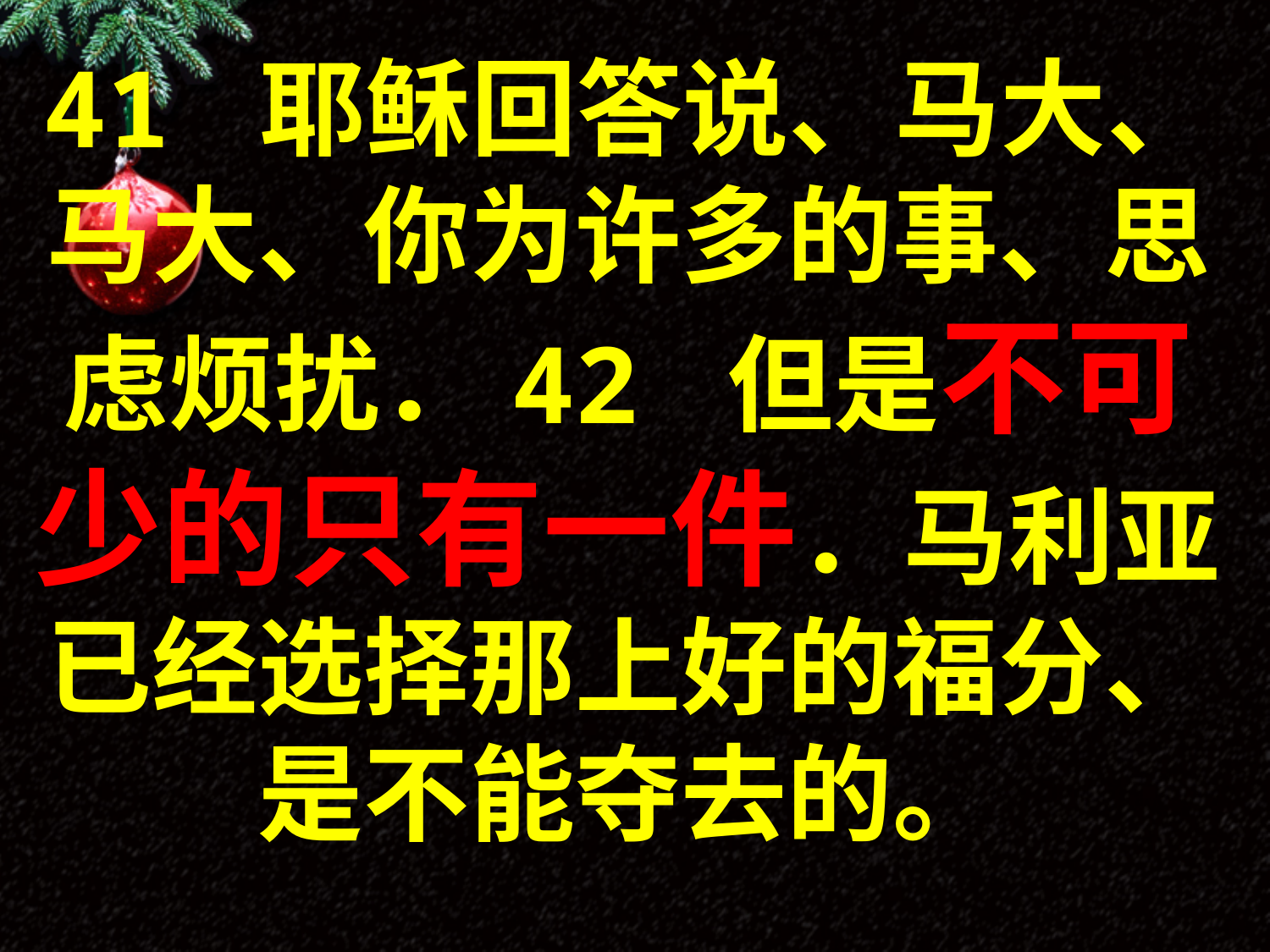

41 耶稣回答说、马大、马大、你为许多的事、思虑烦扰．42 但是不可少的只有一件．马利亚已经选择那上好的福分、是不能夺去的。